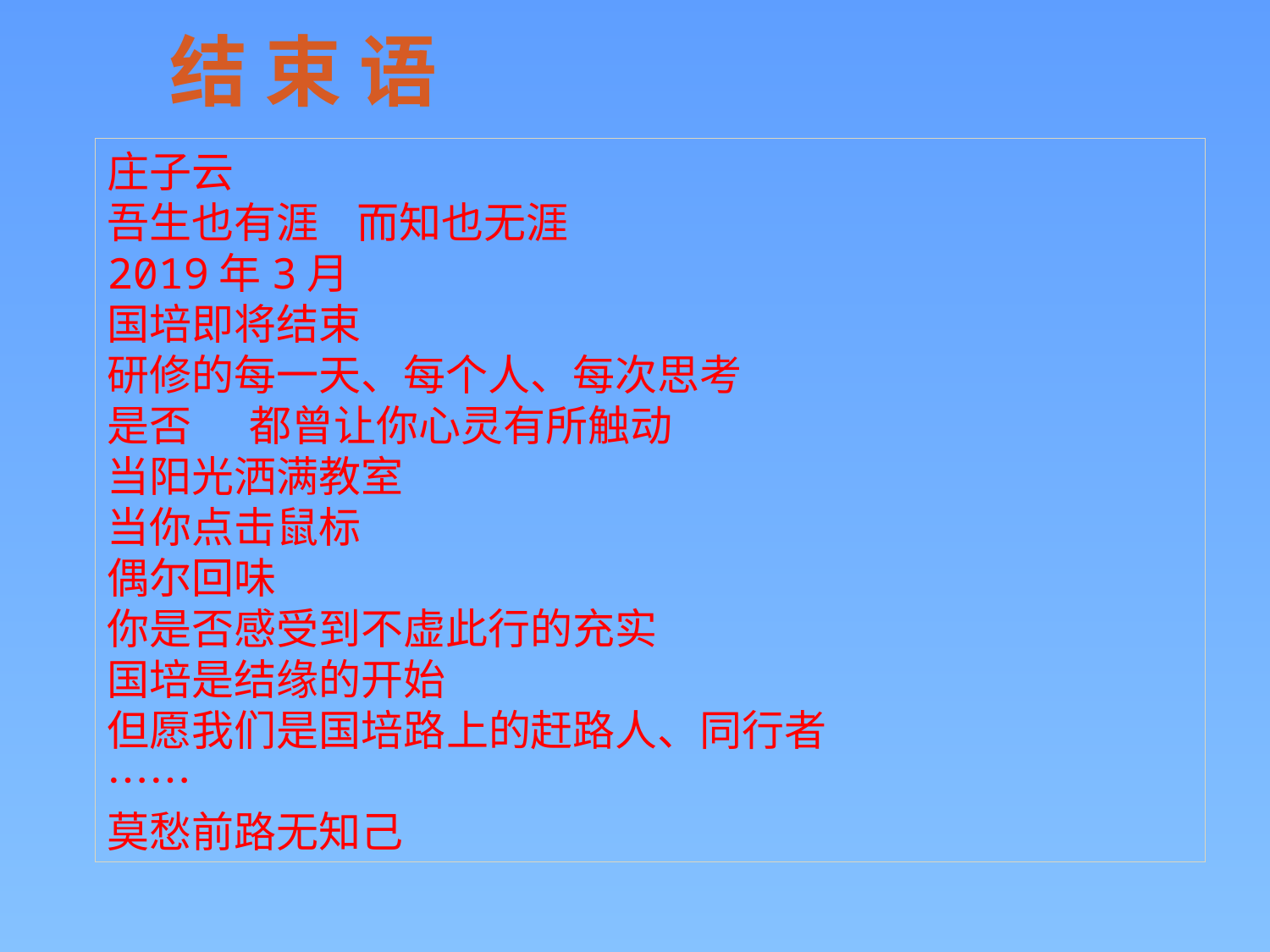

结 束 语
庄子云
吾生也有涯    而知也无涯
2019年3月  
国培即将结束
研修的每一天、每个人、每次思考
是否      都曾让你心灵有所触动
当阳光洒满教室
当你点击鼠标
偶尔回味
你是否感受到不虚此行的充实
国培是结缘的开始
但愿我们是国培路上的赶路人、同行者
……
莫愁前路无知己